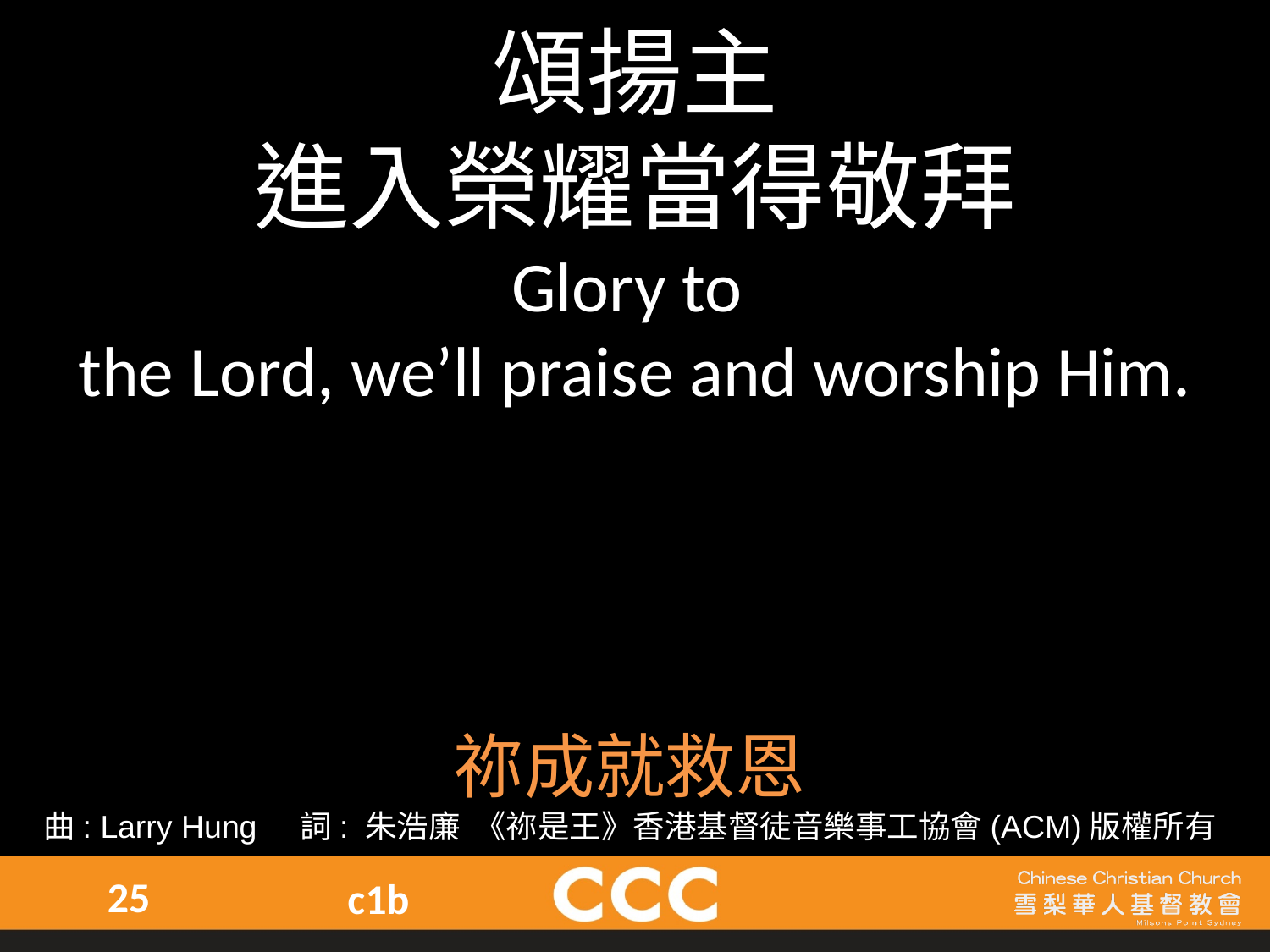

頌揚主
進入榮耀當得敬拜
Glory to
the Lord, we’ll praise and worship Him.
祢成就救恩
曲: Larry Hung    詞: 朱浩廉  《祢是王》香港基督徒音樂事工協會(ACM)版權所有
25
c1b